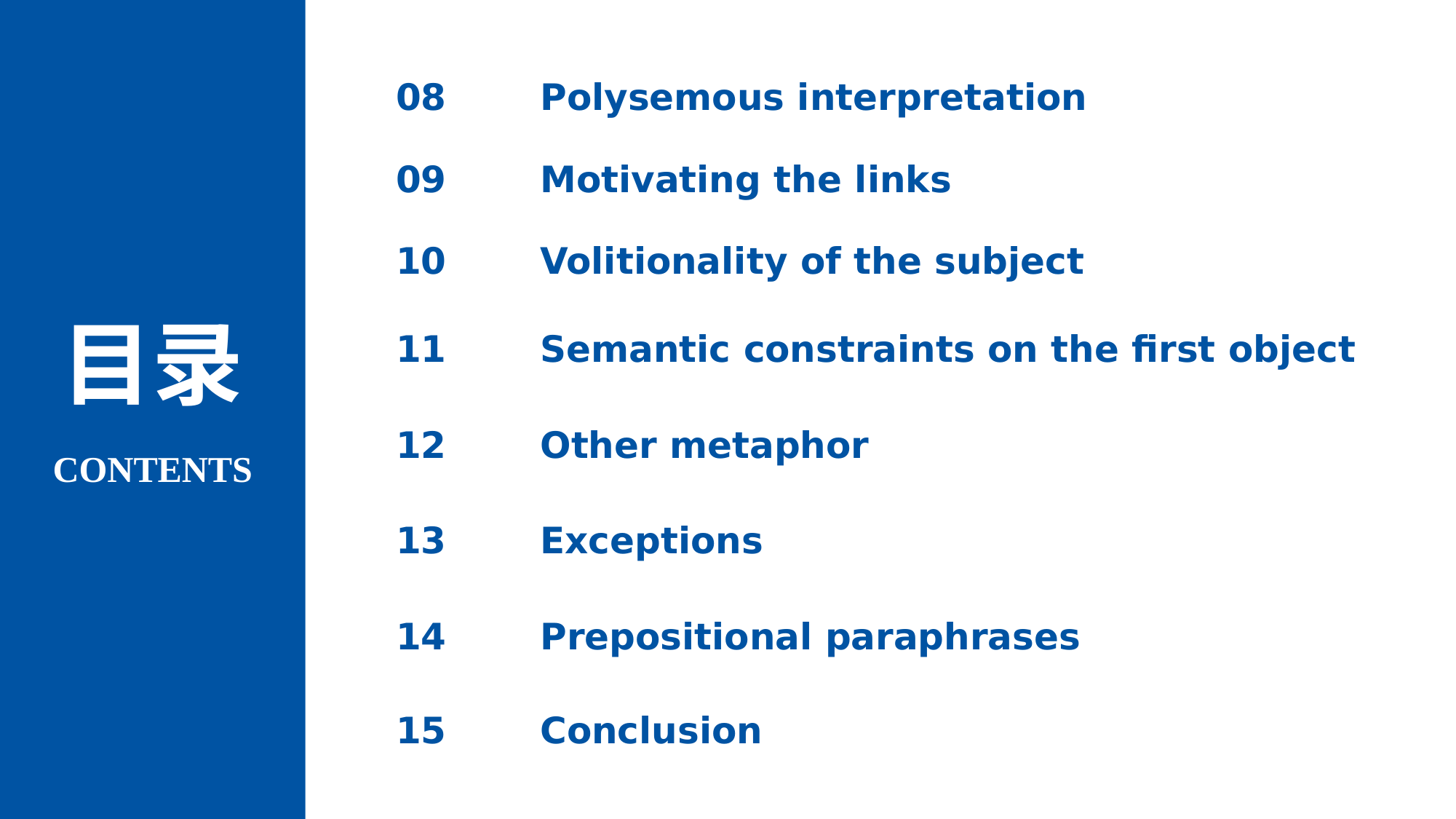

| 08 | Polysemous interpretation |
| --- | --- |
| 09 | Motivating the links |
| 10 | Volitionality of the subject |
| 11 | Semantic constraints on the first object |
| 12 | Other metaphor |
| 13 | Exceptions |
| 14 | Prepositional paraphrases |
| 15 | Conclusion |
目录
CONTENTS